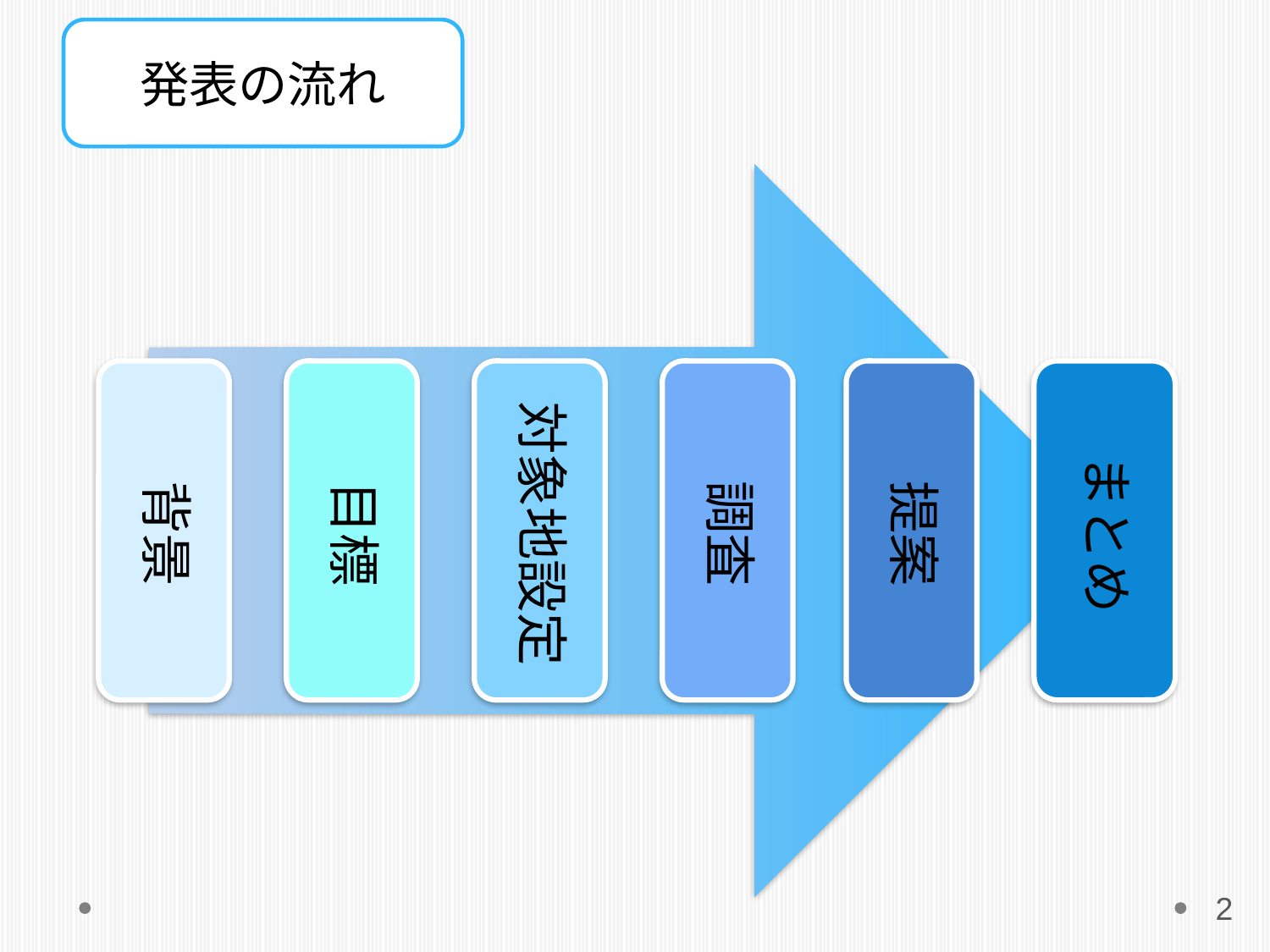

#
発表の流れ
背景
目標
対象地設定
調査
提案
まとめ

2